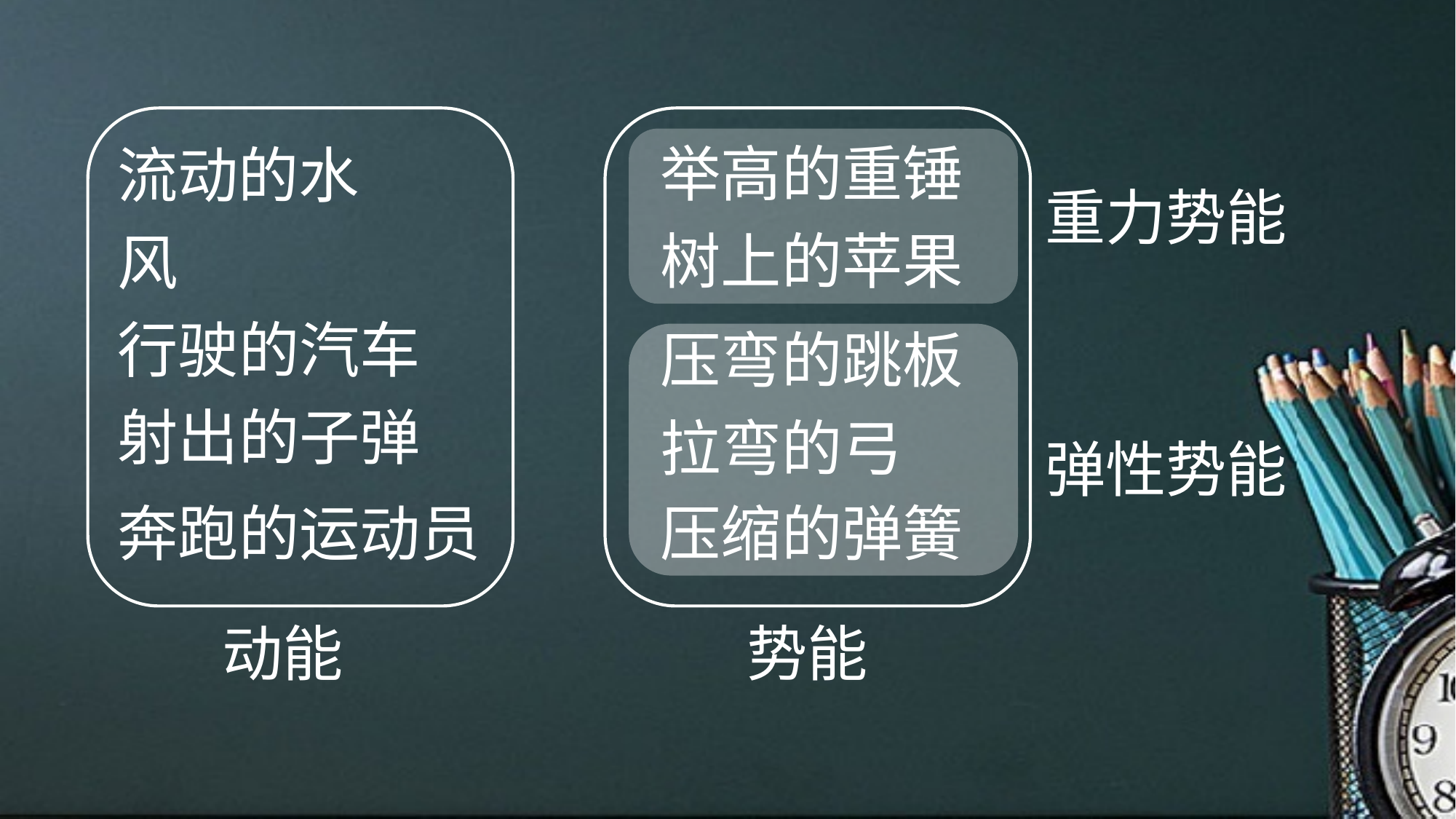

动能

势能

重力势能
举高的重锤
流动的水
树上的苹果
风
行驶的汽车
压弯的跳板

弹性势能
射出的子弹
拉弯的弓
奔跑的运动员
压缩的弹簧